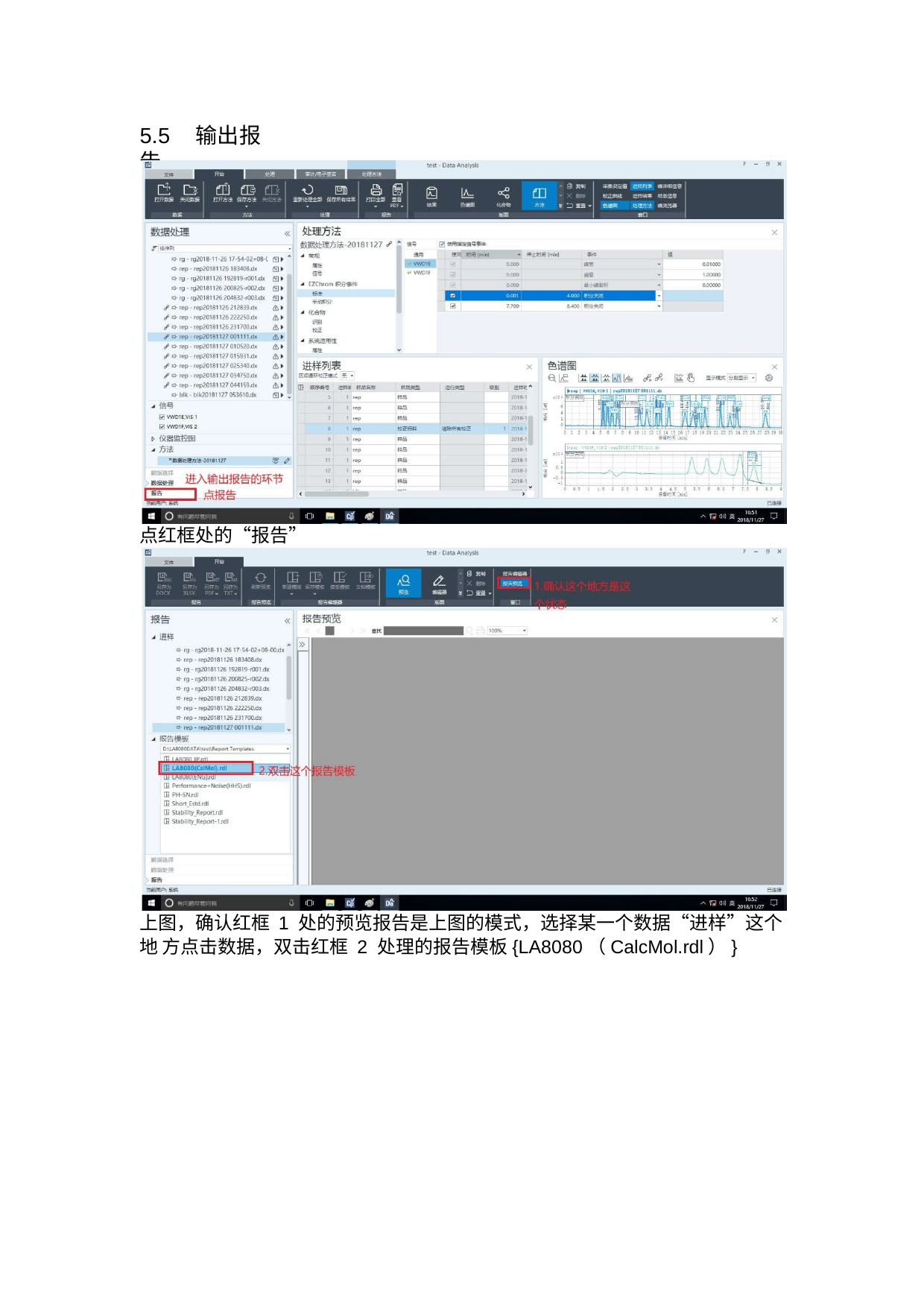

5.5	输出报告

点红框处的“报告”

上图，确认红框 1 处的预览报告是上图的模式，选择某一个数据“进样”这个地 方点击数据，双击红框 2 处理的报告模板{LA8080（CalcMol.rdl）}